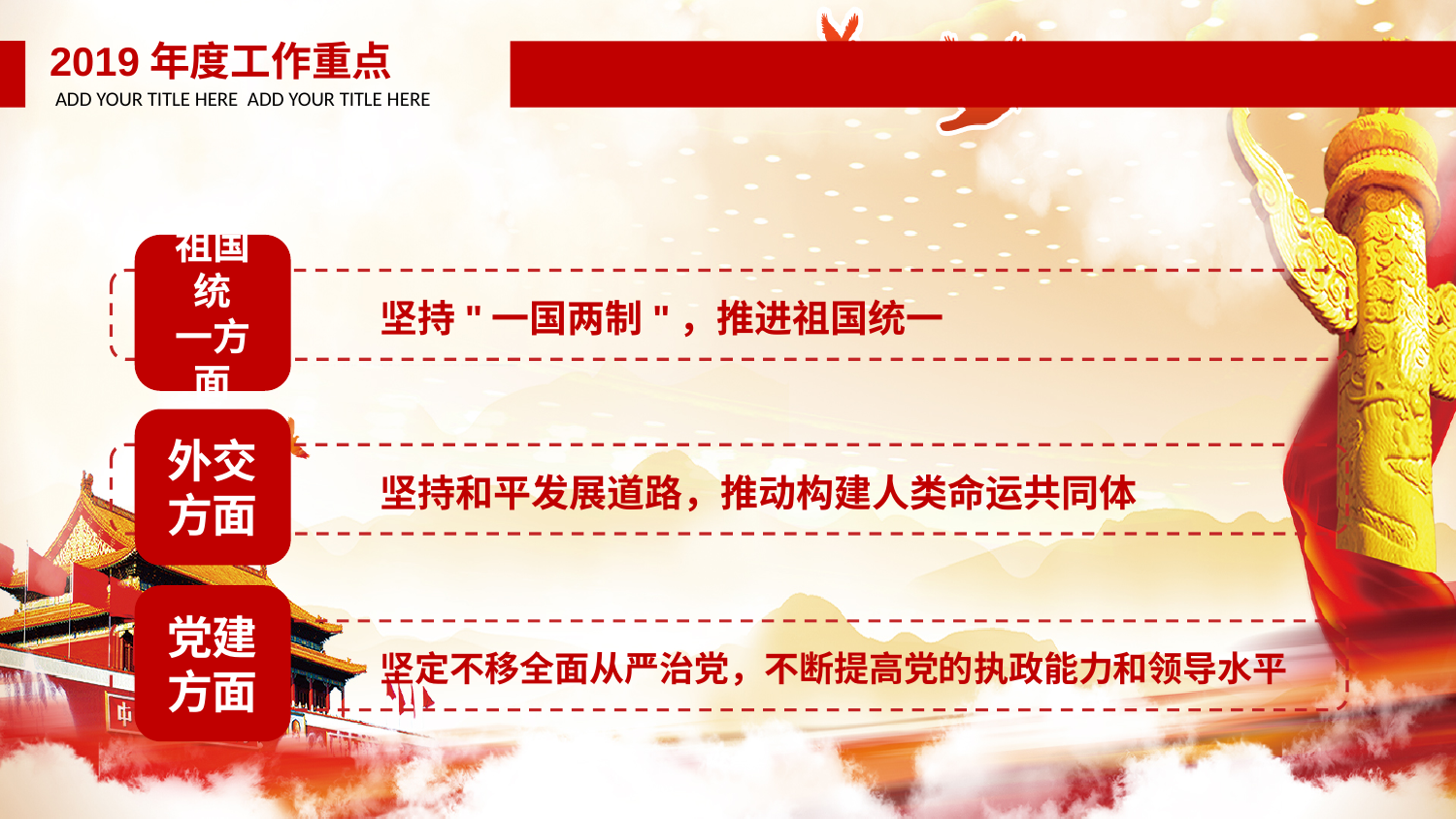

2019年度工作重点

ADD YOUR TITLE HERE  ADD YOUR TITLE HERE
祖国统
一方面

坚持"一国两制"，推进祖国统一
外交
方面

坚持和平发展道路，推动构建人类命运共同体
党建
方面

坚定不移全面从严治党，不断提高党的执政能力和领导水平